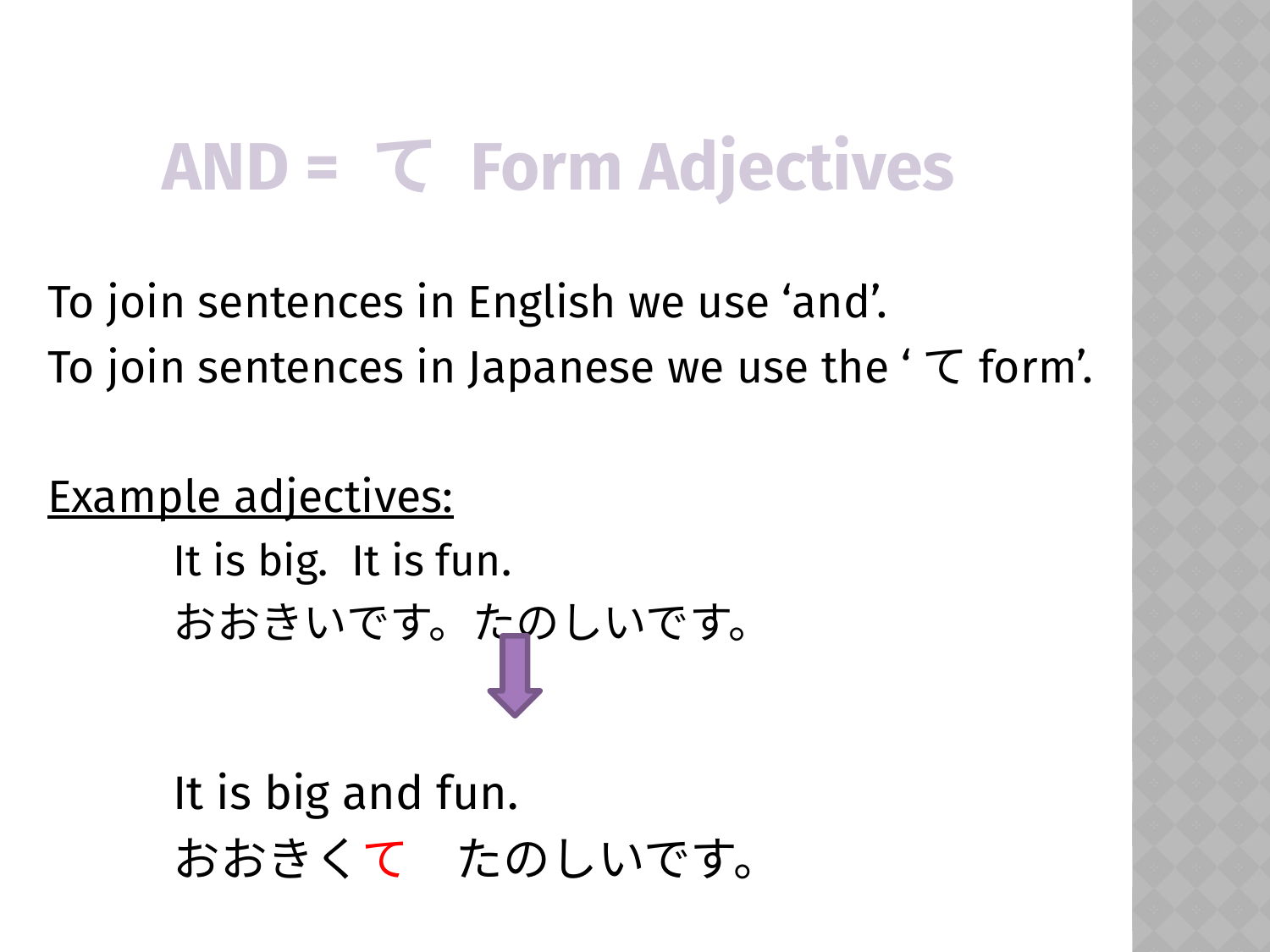

# AND = て Form Adjectives
To join sentences in English we use ‘and’.
To join sentences in Japanese we use the ‘てform’.

Example adjectives:
		It is big.  It is fun.
		おおきいです。たのしいです。

		It is big and fun.
		おおきくて　たのしいです。